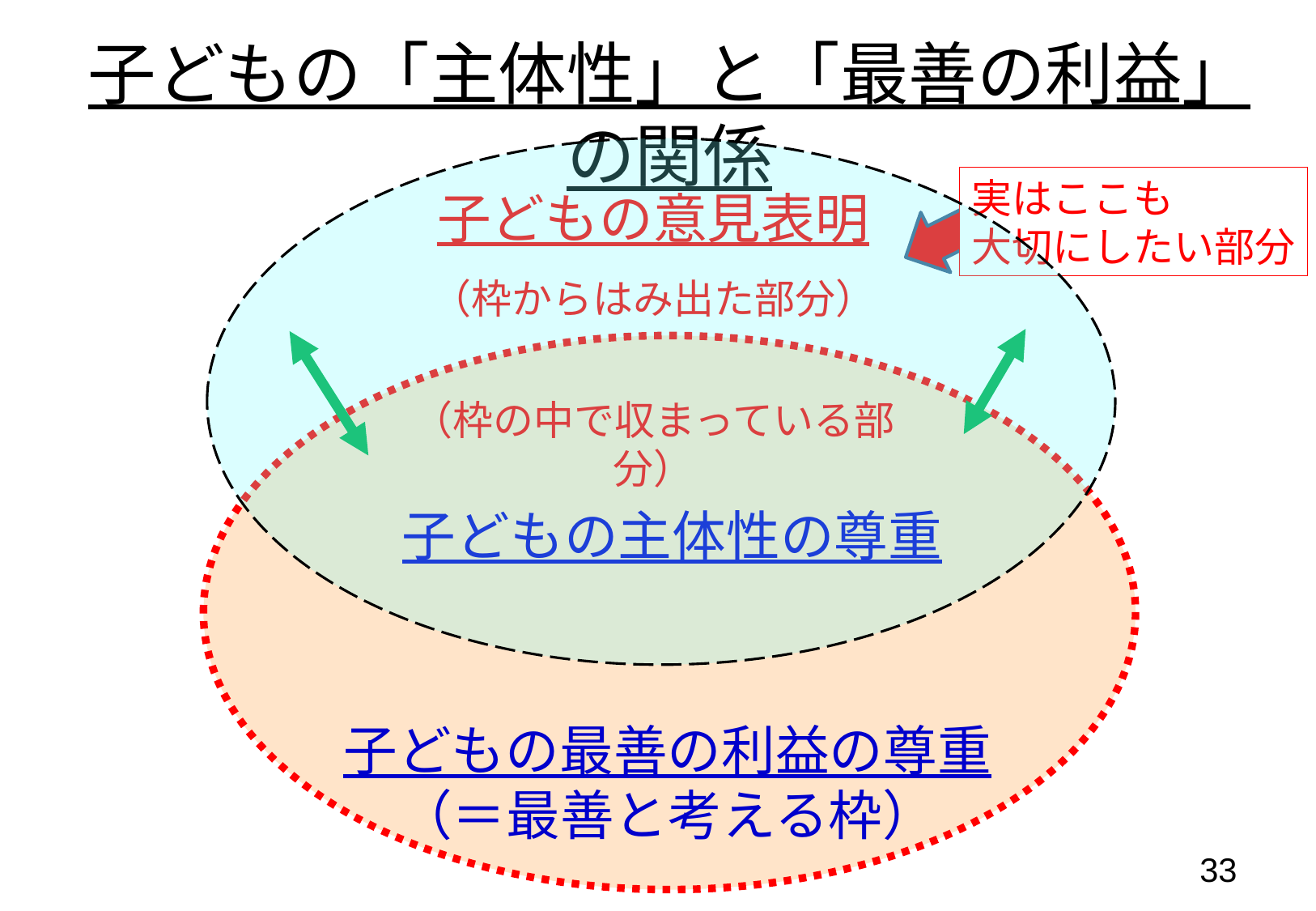

子どもの「主体性」と「最善の利益」の関係

実はここも
大切にしたい部分
子どもの意見表明

（枠からはみ出た部分）

（枠の中で収まっている部分）

子どもの主体性の尊重
子どもの最善の利益の尊重
（＝最善と考える枠）
33